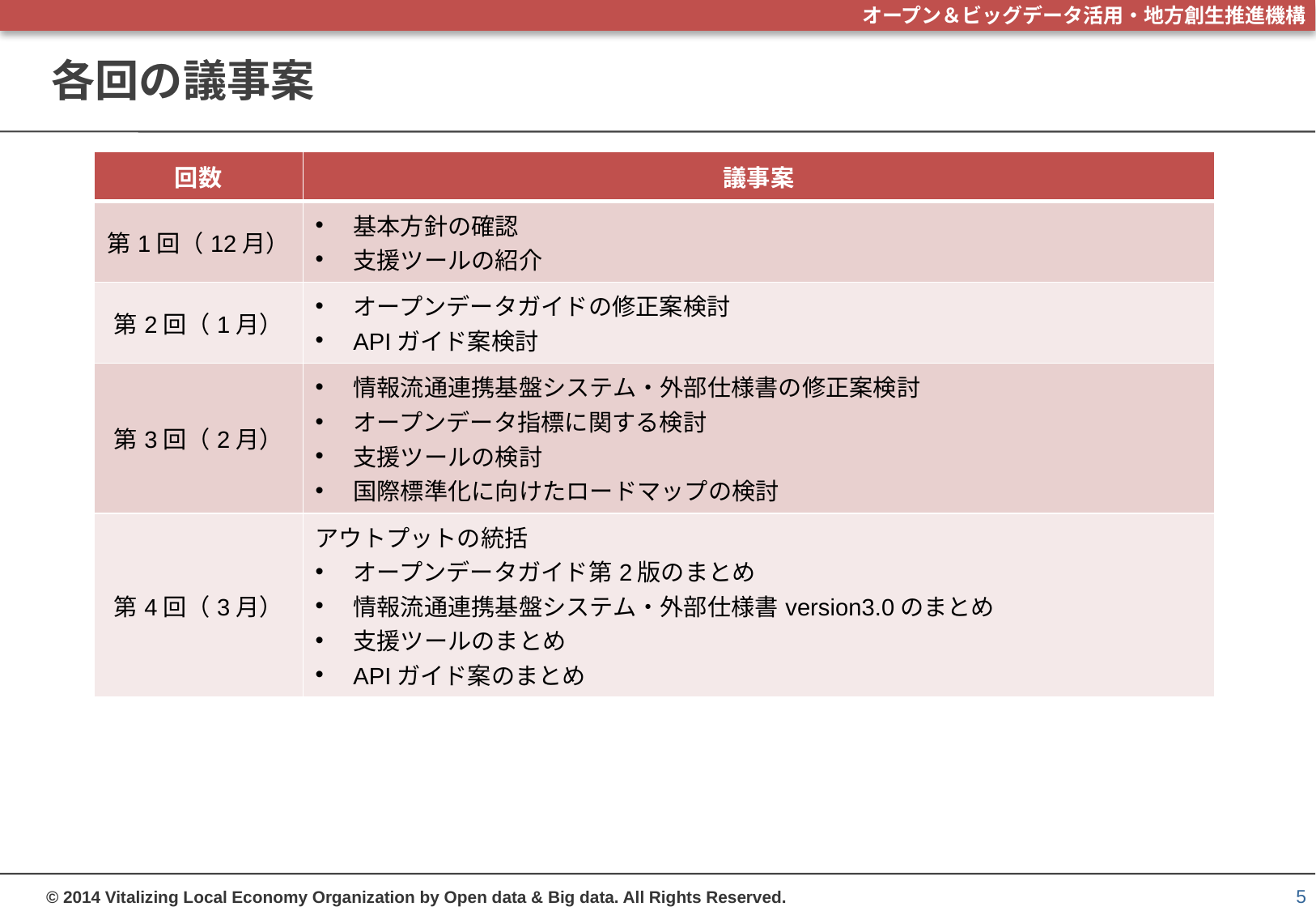

# 各回の議事案
| 回数 | 議事案 |
| --- | --- |
| 第1回（12月） | 基本方針の確認 支援ツールの紹介 |
| 第2回（1月） | オープンデータガイドの修正案検討 APIガイド案検討 |
| 第3回（2月） | 情報流通連携基盤システム・外部仕様書の修正案検討 オープンデータ指標に関する検討 支援ツールの検討 国際標準化に向けたロードマップの検討 |
| 第4回（3月） | アウトプットの統括 オープンデータガイド第2版のまとめ 情報流通連携基盤システム・外部仕様書version3.0のまとめ 支援ツールのまとめ APIガイド案のまとめ |
5